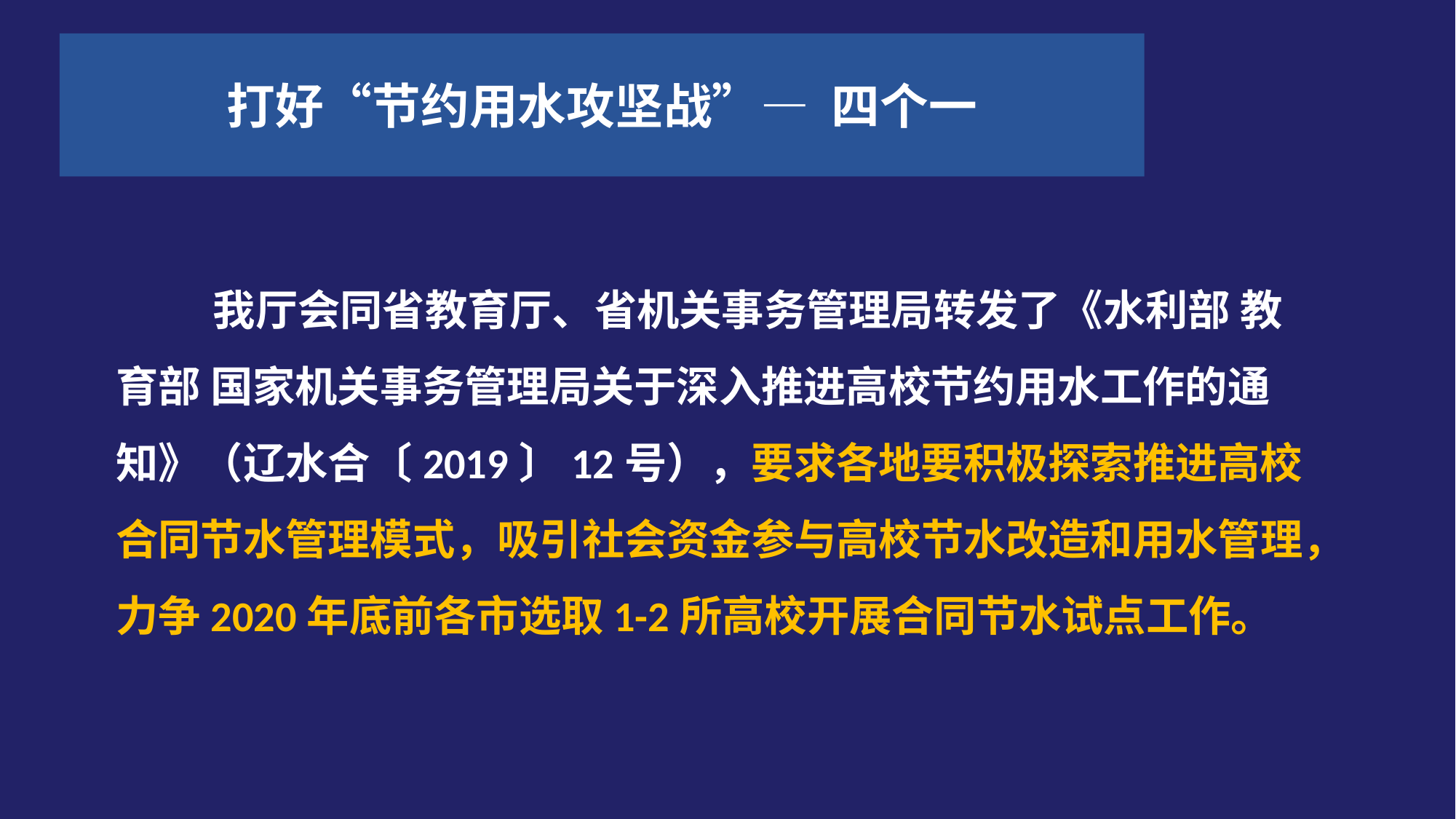

打好“节约用水攻坚战”—  四个一
    我厅会同省教育厅、省机关事务管理局转发了《水利部 教育部 国家机关事务管理局关于深入推进高校节约用水工作的通知》（辽水合〔2019〕12号），要求各地要积极探索推进高校合同节水管理模式，吸引社会资金参与高校节水改造和用水管理，力争2020年底前各市选取1-2所高校开展合同节水试点工作。